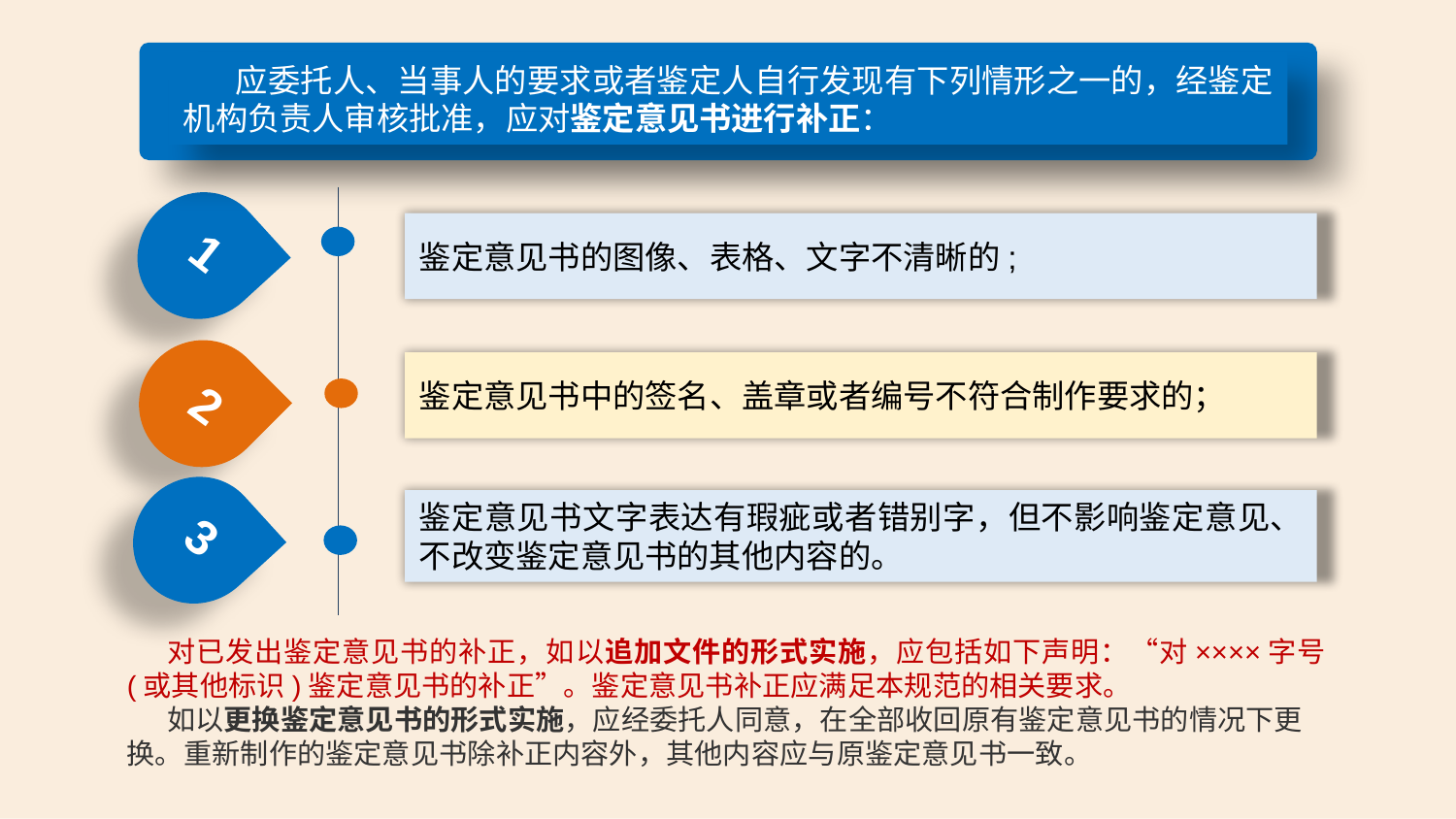

应委托人、当事人的要求或者鉴定人自行发现有下列情形之一的，经鉴定机构负责人审核批准，应对鉴定意见书进行补正：

1
鉴定意见书的图像、表格、文字不清晰的;

2
鉴定意见书中的签名、盖章或者编号不符合制作要求的；

3
鉴定意见书文字表达有瑕疵或者错别字，但不影响鉴定意见、不改变鉴定意见书的其他内容的。
对已发出鉴定意见书的补正，如以追加文件的形式实施，应包括如下声明：“对××××字号(或其他标识)鉴定意见书的补正”。鉴定意见书补正应满足本规范的相关要求。
如以更换鉴定意见书的形式实施，应经委托人同意，在全部收回原有鉴定意见书的情况下更换。重新制作的鉴定意见书除补正内容外，其他内容应与原鉴定意见书一致。